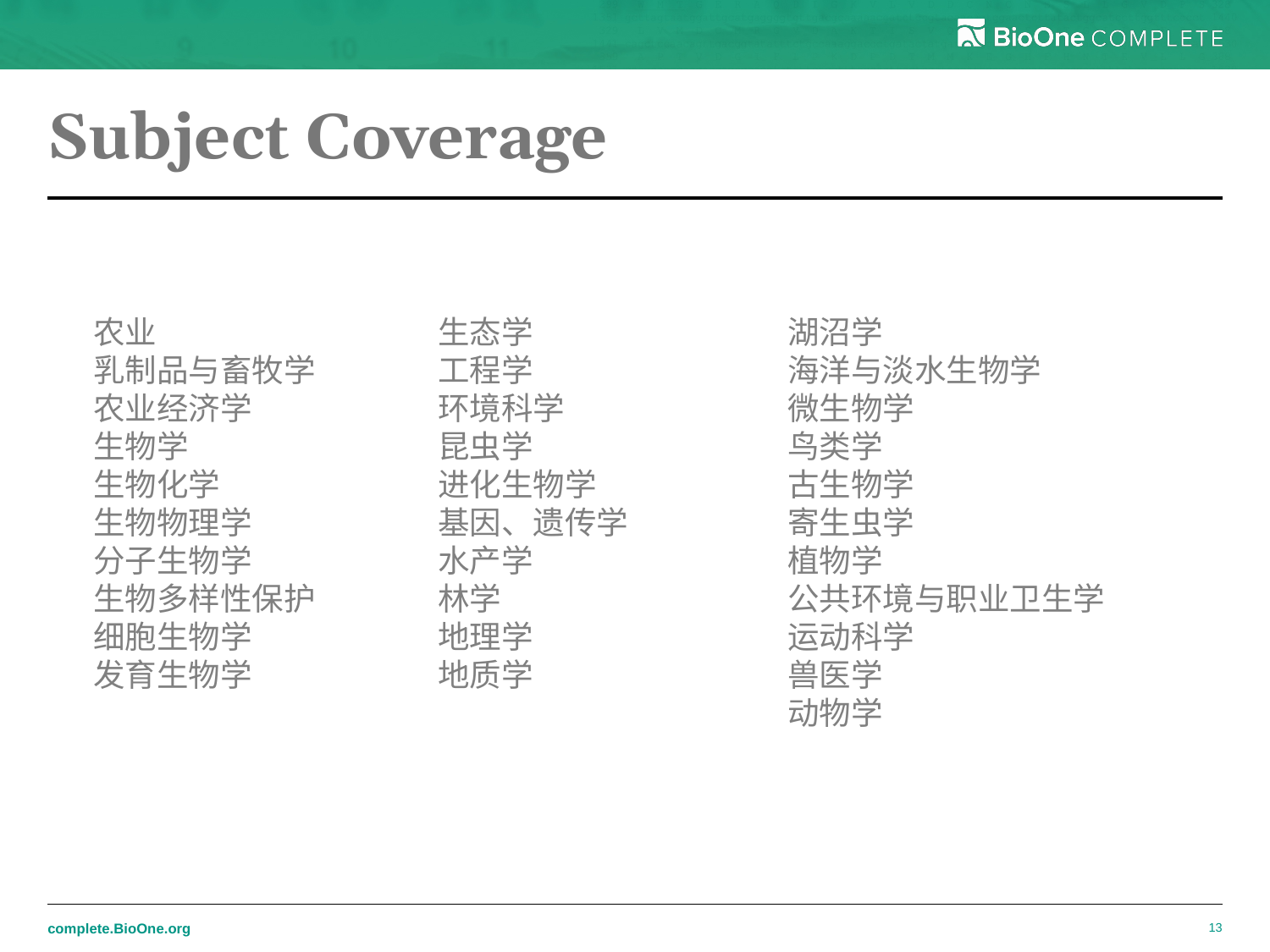

# Subject Coverage
农业
乳制品与畜牧学
农业经济学
生物学
生物化学
生物物理学
分子生物学
生物多样性保护
细胞生物学
发育生物学
生态学
工程学
环境科学
昆虫学
进化生物学
基因、遗传学
水产学
林学
地理学
地质学
湖沼学
海洋与淡水生物学
微生物学
鸟类学
古生物学
寄生虫学
植物学
公共环境与职业卫生学
运动科学
兽医学
动物学

complete.BioOne.org
13